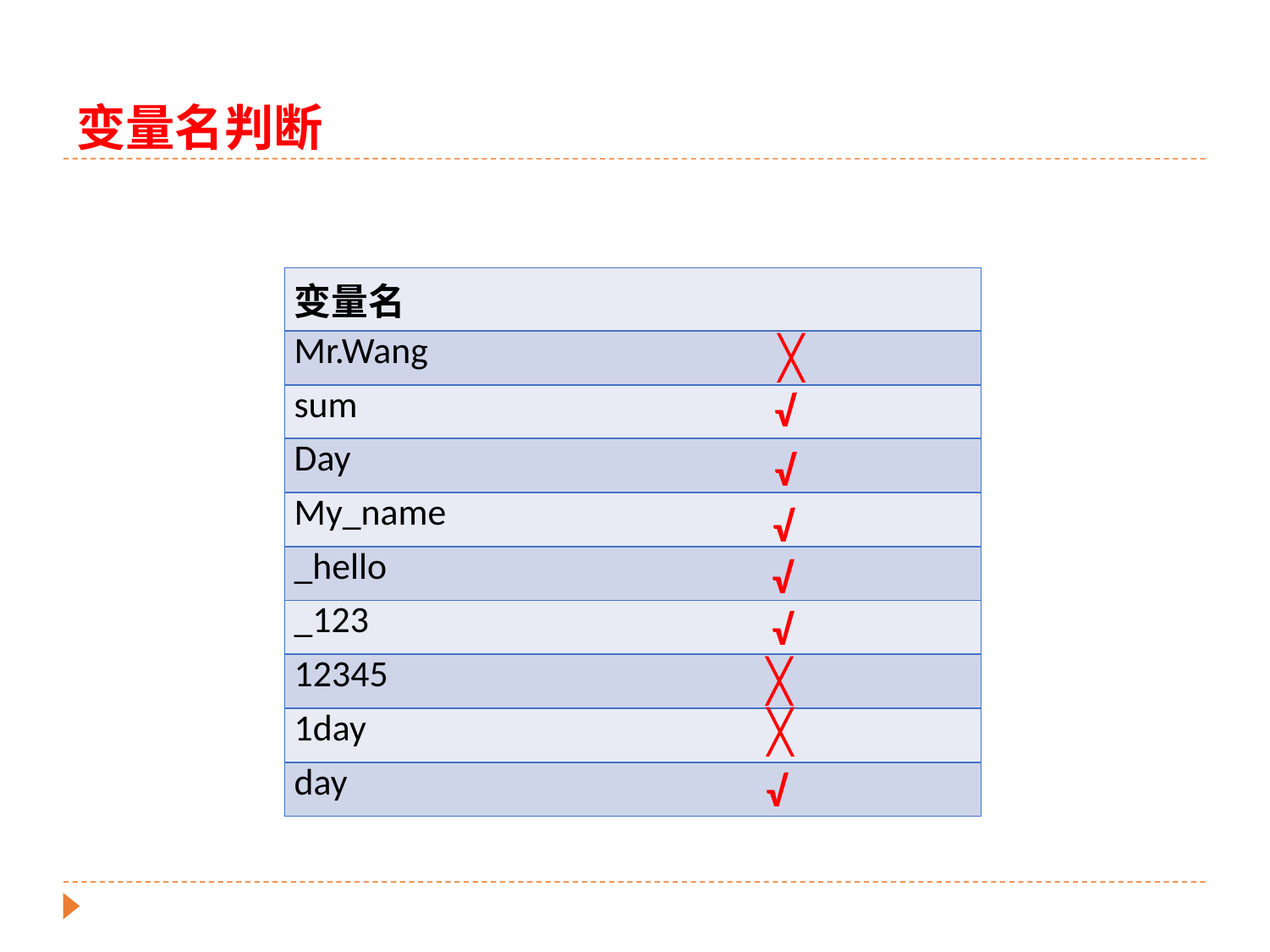

变量名判断
| 变量名 |
| --- |
| Mr.Wang |
| sum |
| Day |
| My\_name |
| \_hello |
| \_123 |
| 12345 |
| 1day |
| day |
╳
√
√
√
√
√
╳
╳
√